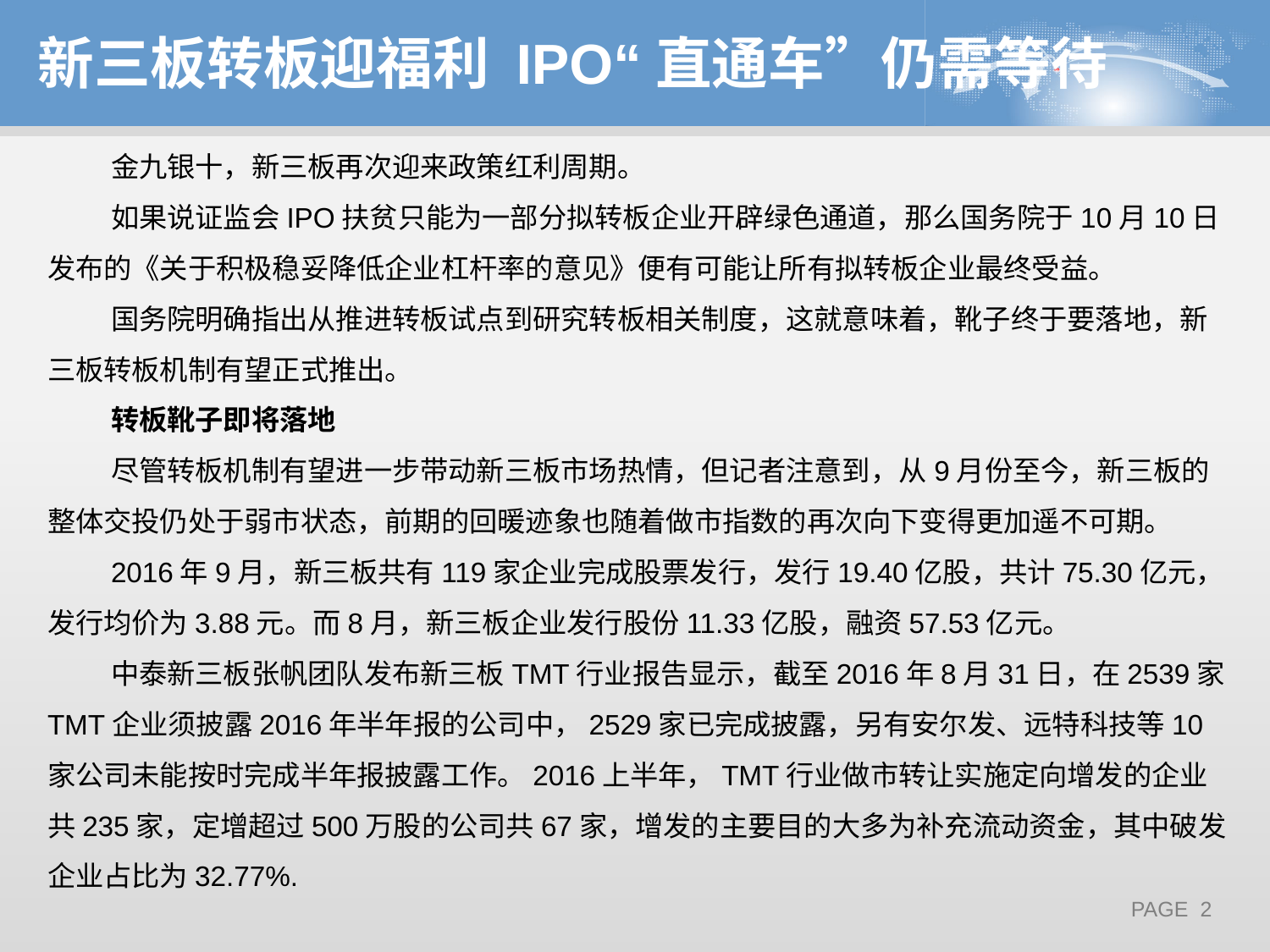

新三板转板迎福利 IPO“直通车”仍需等待
金九银十，新三板再次迎来政策红利周期。
如果说证监会IPO扶贫只能为一部分拟转板企业开辟绿色通道，那么国务院于10月10日发布的《关于积极稳妥降低企业杠杆率的意见》便有可能让所有拟转板企业最终受益。
国务院明确指出从推进转板试点到研究转板相关制度，这就意味着，靴子终于要落地，新三板转板机制有望正式推出。
转板靴子即将落地
尽管转板机制有望进一步带动新三板市场热情，但记者注意到，从9月份至今，新三板的整体交投仍处于弱市状态，前期的回暖迹象也随着做市指数的再次向下变得更加遥不可期。
2016年9月，新三板共有119家企业完成股票发行，发行19.40亿股，共计75.30亿元，发行均价为3.88元。而8月，新三板企业发行股份11.33亿股，融资57.53亿元。
中泰新三板张帆团队发布新三板TMT行业报告显示，截至2016年8月31日，在2539家TMT企业须披露2016年半年报的公司中，2529家已完成披露，另有安尔发、远特科技等10家公司未能按时完成半年报披露工作。2016上半年，TMT行业做市转让实施定向增发的企业共235家，定增超过500万股的公司共67家，增发的主要目的大多为补充流动资金，其中破发企业占比为32.77%.